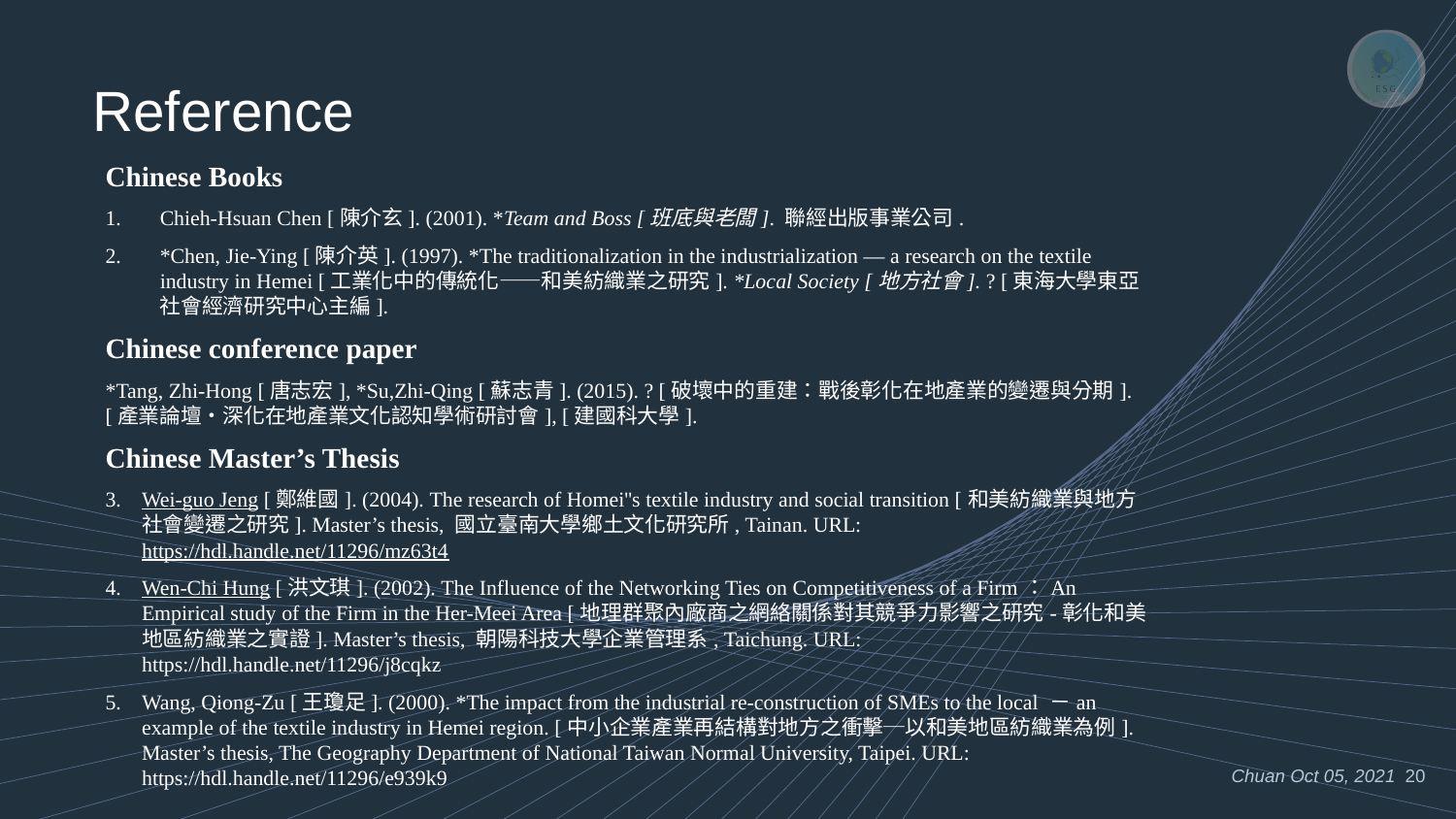

Reference
Chinese Books
Chieh-Hsuan Chen [陳介玄]. (2001). *Team and Boss [班底與老闆]. 聯經出版事業公司.
*Chen, Jie-Ying [陳介英]. (1997). *The traditionalization in the industrialization –– a research on the textile industry in Hemei [工業化中的傳統化——和美紡織業之研究]. *Local Society [地方社會]. ? [東海大學東亞社會經濟研究中心主編].
Chinese conference paper
*Tang, Zhi-Hong [唐志宏], *Su,Zhi-Qing [蘇志青]. (2015). ? [破壞中的重建：戰後彰化在地產業的變遷與分期]. [產業論壇‧深化在地產業文化認知學術研討會], [建國科大學].
Chinese Master’s Thesis
Wei-guo Jeng [鄭維國]. (2004). The research of Homei''s textile industry and social transition [和美紡織業與地方社會變遷之研究]. Master’s thesis, 國立臺南大學鄉土文化研究所, Tainan. URL: https://hdl.handle.net/11296/mz63t4
Wen-Chi Hung [洪文琪]. (2002). The Influence of the Networking Ties on Competitiveness of a Firm：An Empirical study of the Firm in the Her-Meei Area [地理群聚內廠商之網絡關係對其競爭力影響之研究-彰化和美地區紡織業之實證]. Master’s thesis, 朝陽科技大學企業管理系, Taichung. URL: https://hdl.handle.net/11296/j8cqkz
Wang, Qiong-Zu [王瓊足]. (2000). *The impact from the industrial re-construction of SMEs to the local －an example of the textile industry in Hemei region. [中小企業產業再結構對地方之衝擊─以和美地區紡織業為例]. Master’s thesis, The Geography Department of National Taiwan Normal University, Taipei. URL: https://hdl.handle.net/11296/e939k9
20